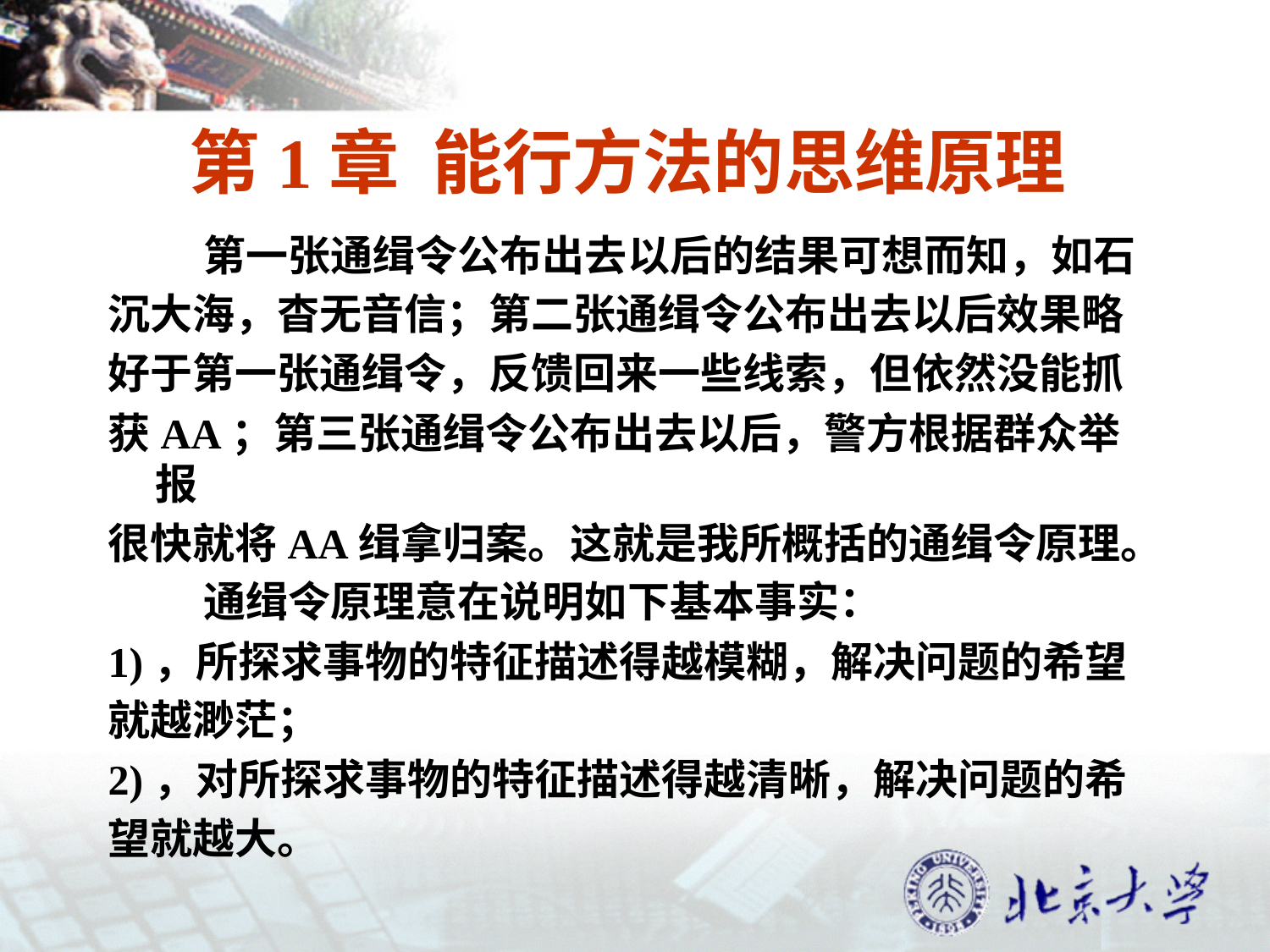

# 第1章  能行方法的思维原理
         第一张通缉令公布出去以后的结果可想而知，如石
沉大海，杳无音信；第二张通缉令公布出去以后效果略
好于第一张通缉令，反馈回来一些线索，但依然没能抓
获AA；第三张通缉令公布出去以后，警方根据群众举报
很快就将AA缉拿归案。这就是我所概括的通缉令原理。
         通缉令原理意在说明如下基本事实：
1)，所探求事物的特征描述得越模糊，解决问题的希望
就越渺茫；
2)，对所探求事物的特征描述得越清晰，解决问题的希
望就越大。